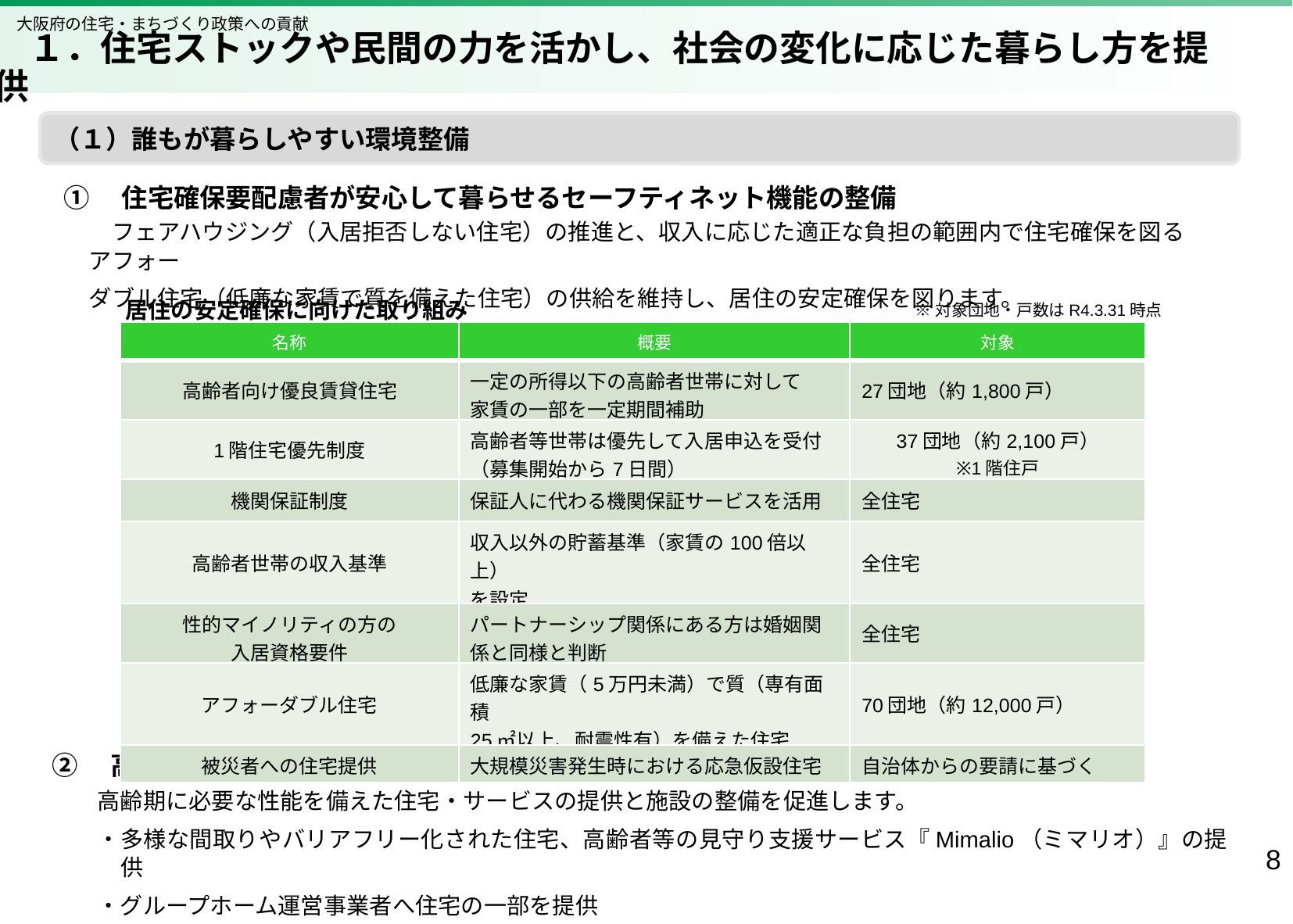

大阪府の住宅・まちづくり政策への貢献
　１．住宅ストックや民間の力を活かし、社会の変化に応じた暮らし方を提供
（１）誰もが暮らしやすい環境整備
①　住宅確保要配慮者が安心して暮らせるセーフティネット機能の整備
　フェアハウジング（入居拒否しない住宅）の推進と、収入に応じた適正な負担の範囲内で住宅確保を図るアフォー
ダブル住宅（低廉な家賃で質を備えた住宅）の供給を維持し、居住の安定確保を図ります。
居住の安定確保に向けた取り組み
※対象団地・戸数はR4.3.31時点
| 名称 | 概要 | 対象 |
| --- | --- | --- |
| 高齢者向け優良賃貸住宅 | 一定の所得以下の高齢者世帯に対して 家賃の一部を一定期間補助 | 27団地（約1,800戸） |
| 1階住宅優先制度 | 高齢者等世帯は優先して入居申込を受付 （募集開始から7日間） | 37団地（約2,100戸） ※1階住戸 |
| 機関保証制度 | 保証人に代わる機関保証サービスを活用 | 全住宅 |
| 高齢者世帯の収入基準 | 収入以外の貯蓄基準（家賃の100倍以上） を設定 | 全住宅 |
| 性的マイノリティの方の 入居資格要件 | パートナーシップ関係にある方は婚姻関係と同様と判断 | 全住宅 |
| アフォーダブル住宅 | 低廉な家賃（5万円未満）で質（専有面積 25㎡以上、耐震性有）を備えた住宅 | 70団地（約12,000戸） |
| 被災者への住宅提供 | 大規模災害発生時における応急仮設住宅 | 自治体からの要請に基づく |
②　高齢者や障がい者等が安心して暮らせる住まいの提供
高齢期に必要な性能を備えた住宅・サービスの提供と施設の整備を促進します。
・多様な間取りやバリアフリー化された住宅、高齢者等の見守り支援サービス『Mimalio（ミマリオ）』の提供
・グループホーム運営事業者へ住宅の一部を提供
8